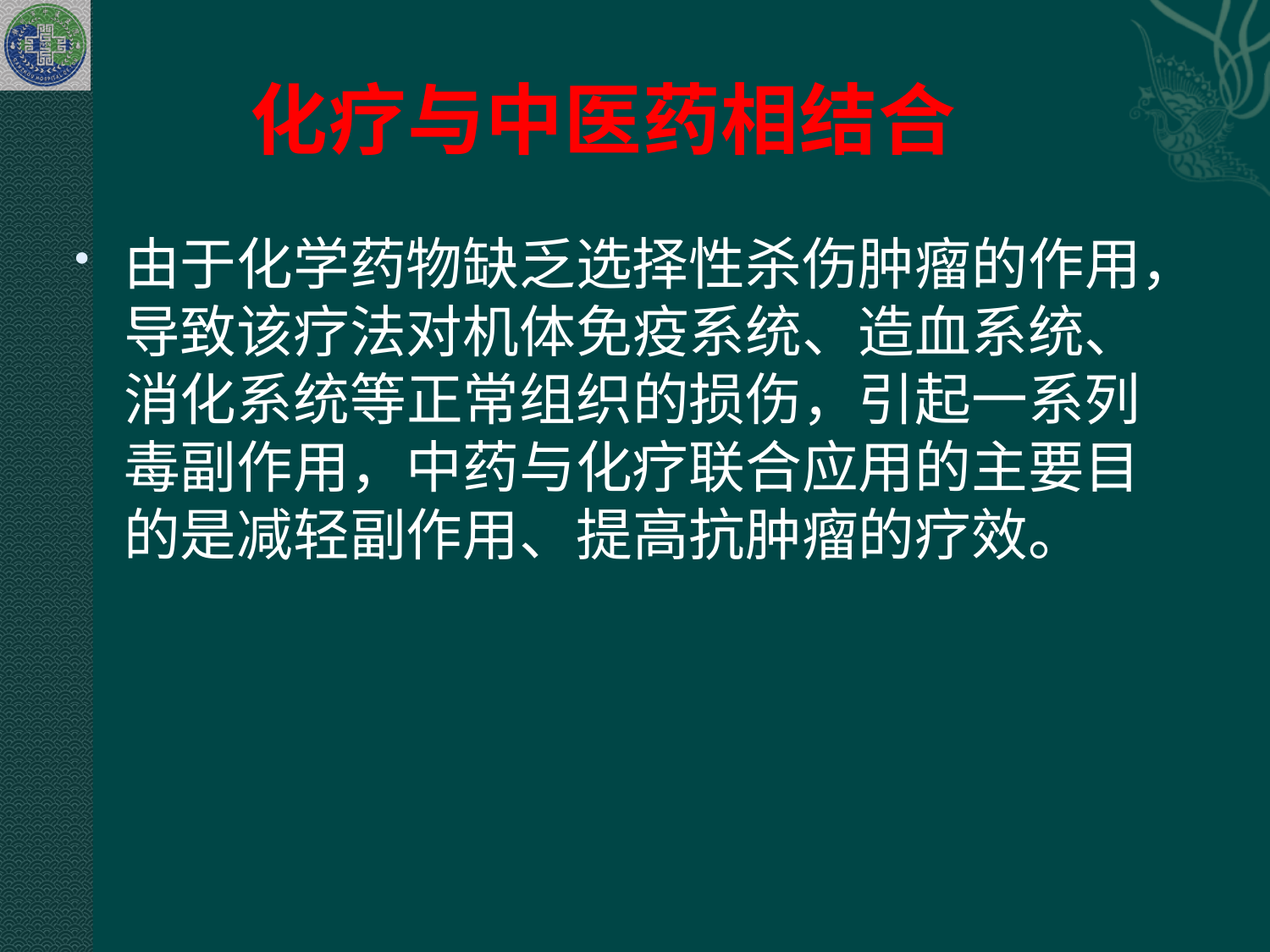

# 化疗与中医药相结合
由于化学药物缺乏选择性杀伤肿瘤的作用，导致该疗法对机体免疫系统、造血系统、消化系统等正常组织的损伤，引起一系列毒副作用，中药与化疗联合应用的主要目的是减轻副作用、提高抗肿瘤的疗效。